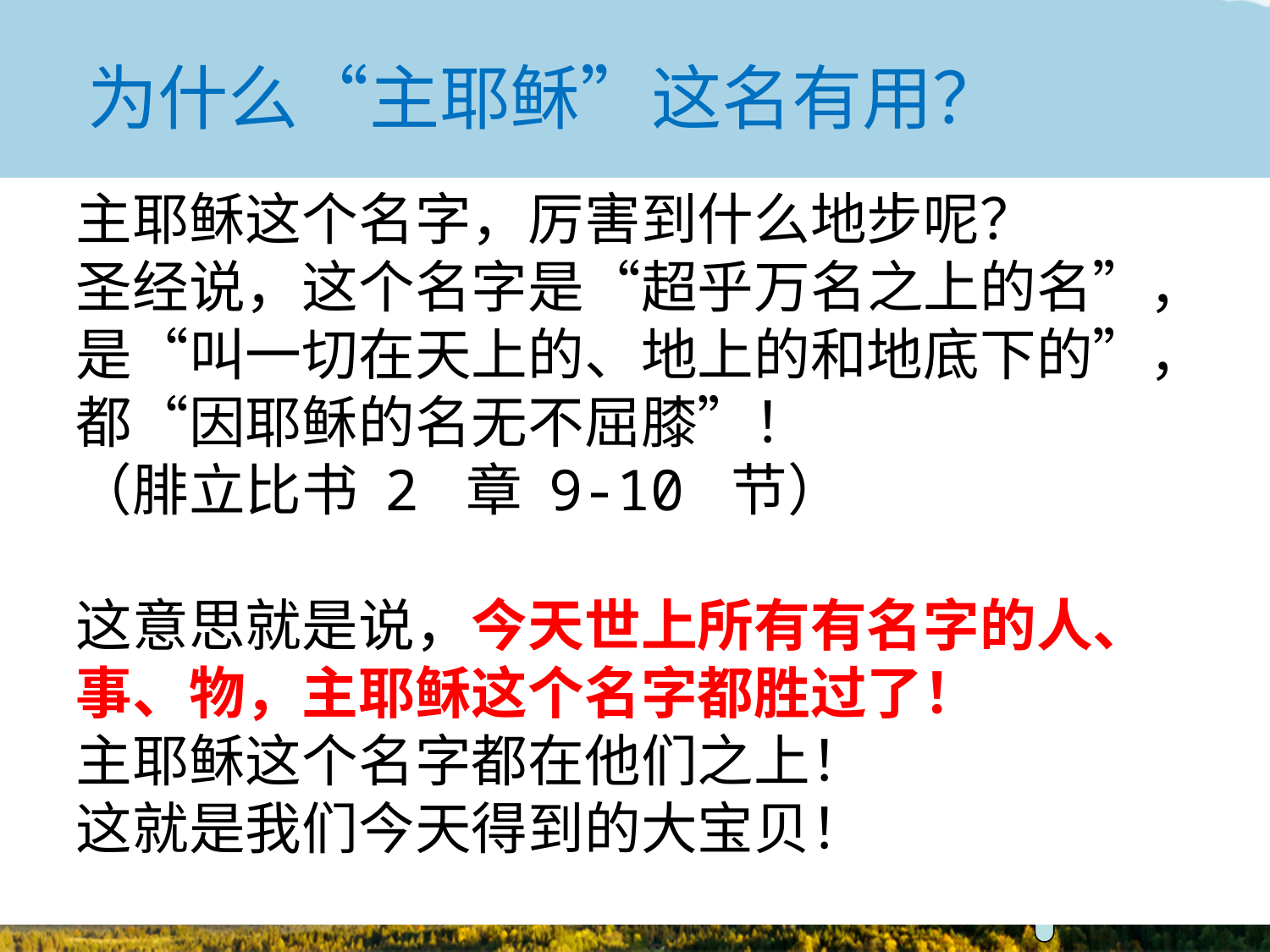

为什么“主耶稣”这名有用？
主耶稣这个名字，厉害到什么地步呢？
圣经说，这个名字是“超乎万名之上的名”，是“叫一切在天上的、地上的和地底下的”，都“因耶稣的名无不屈膝”！
（腓立比书 2 章 9-10 节）

这意思就是说，今天世上所有有名字的人、 事、物，主耶稣这个名字都胜过了！
主耶稣这个名字都在他们之上！
这就是我们今天得到的大宝贝！
讲真理传福音